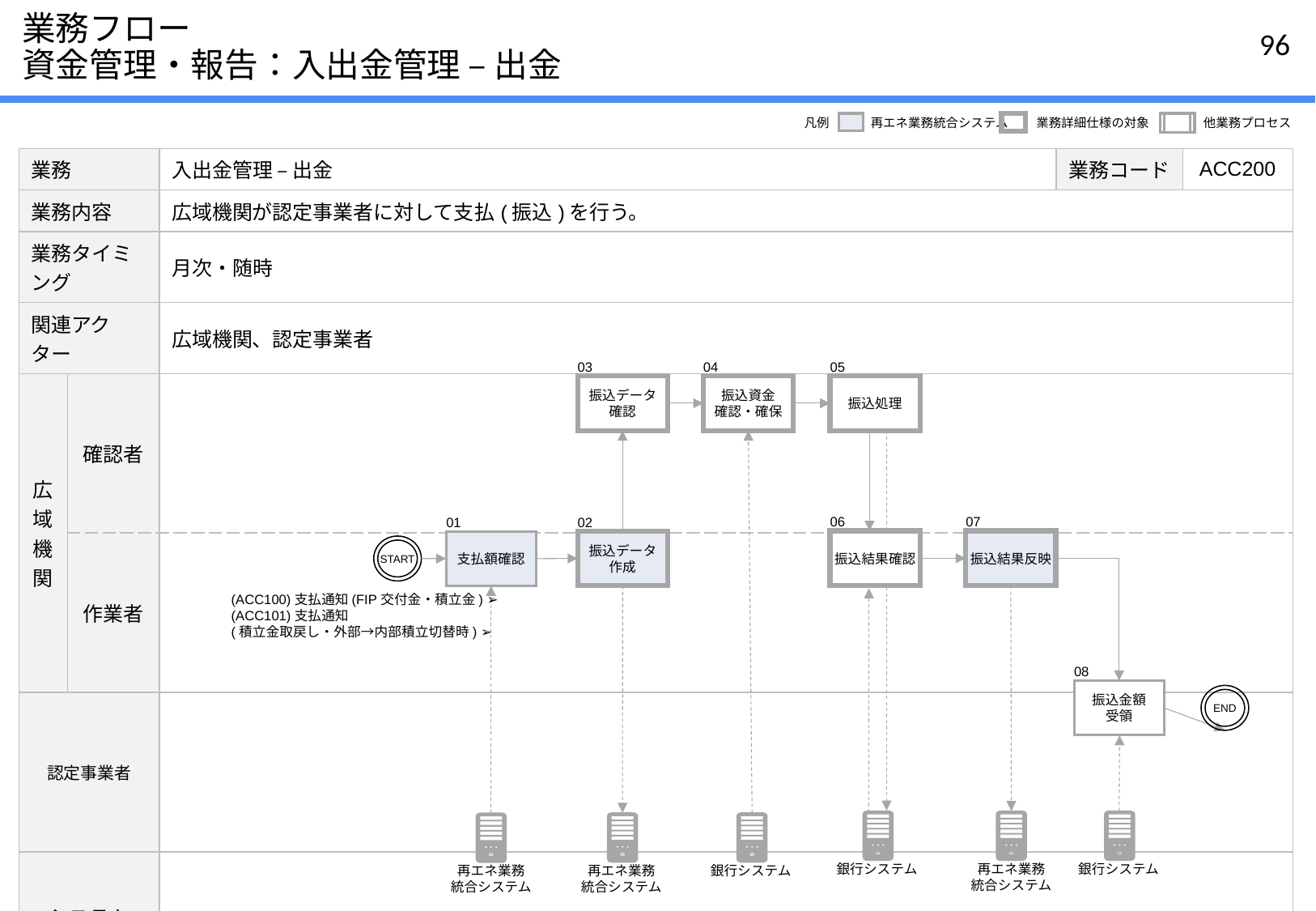

# 業務フロー 資金管理・報告：入出金管理 – 出金
凡例
再エネ業務統合システム
業務詳細仕様の対象
他業務プロセス

| 業務 |  | 入出金管理 – 出金 | 業務コード | ACC200 |
| --- | --- | --- | --- | --- |
| 業務内容 |  | 広域機関が認定事業者に対して支払(振込)を行う。 |  |  |
| 業務タイミング |  | 月次・随時 |  |  |
| 関連アクター |  | 広域機関、認定事業者 |  |  |
| 広域機関 | 確認者 |  |  |  |
|  | 作業者 |  |  |  |
| 認定事業者 |  |  |  |  |
| システム |  |  |  |  |
03
振込データ
確認
04
振込資金
確認・確保
05
振込処理
06
振込結果確認
07
振込結果反映
01

支払額確認

02
振込データ
作成
START
(ACC100)支払通知(FIP交付金・積立金) ➢
(ACC101)支払通知
(積立金取戻し・外部→内部積立切替時) ➢

08
振込金額
受領
END

銀行システム

銀行システム

再エネ業務
統合システム

銀行システム

再エネ業務
統合システム
再エネ業務
統合システム